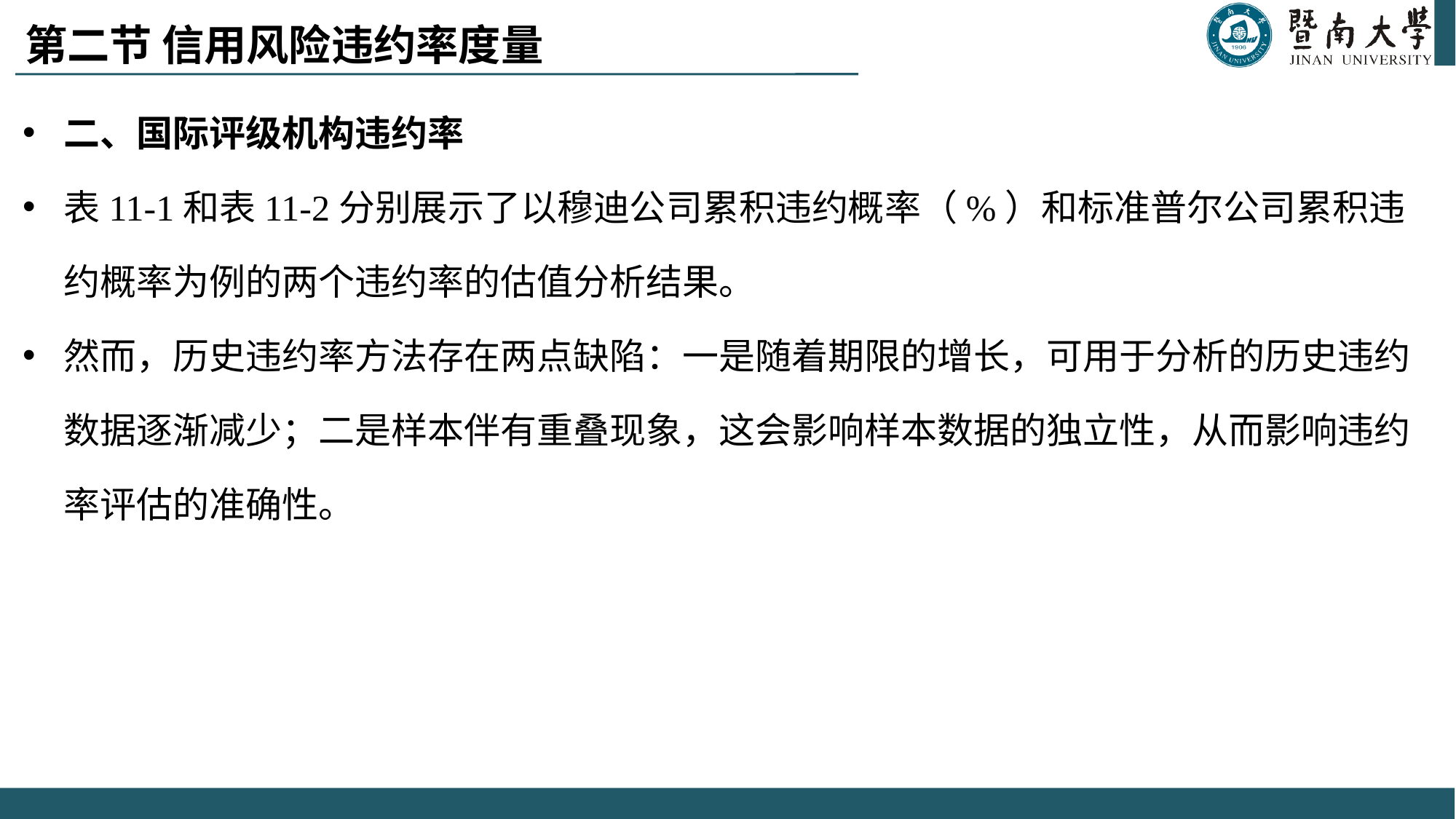

# 第二节 信用风险违约率度量
二、国际评级机构违约率
表11-1和表11-2分别展示了以穆迪公司累积违约概率（%）和标准普尔公司累积违约概率为例的两个违约率的估值分析结果。
然而，历史违约率方法存在两点缺陷：一是随着期限的增长，可用于分析的历史违约数据逐渐减少；二是样本伴有重叠现象，这会影响样本数据的独立性，从而影响违约率评估的准确性。